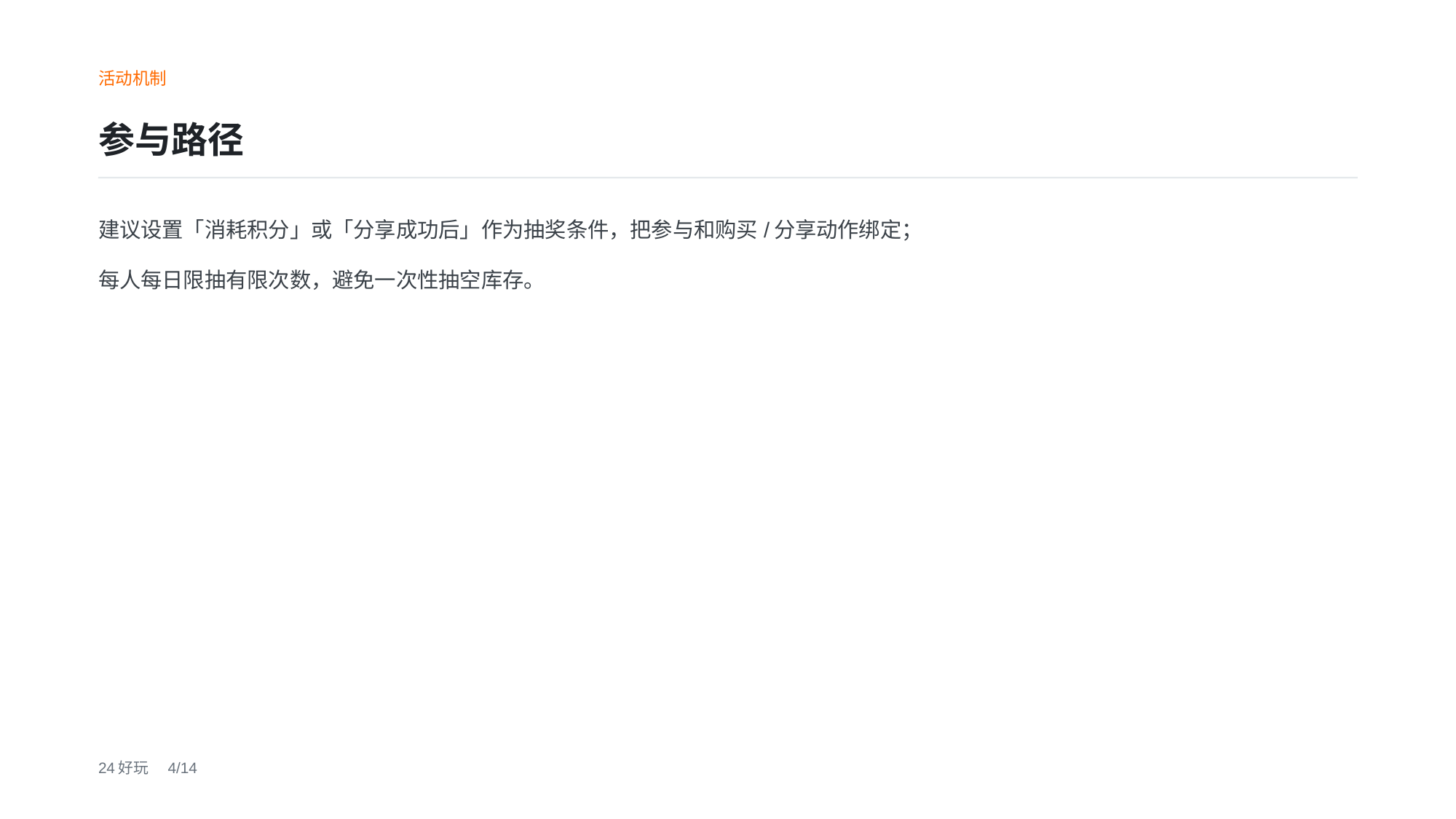

活动机制
参与路径

建议设置「消耗积分」或「分享成功后」作为抽奖条件，把参与和购买/分享动作绑定；
每人每日限抽有限次数，避免一次性抽空库存。
24好玩　4/14